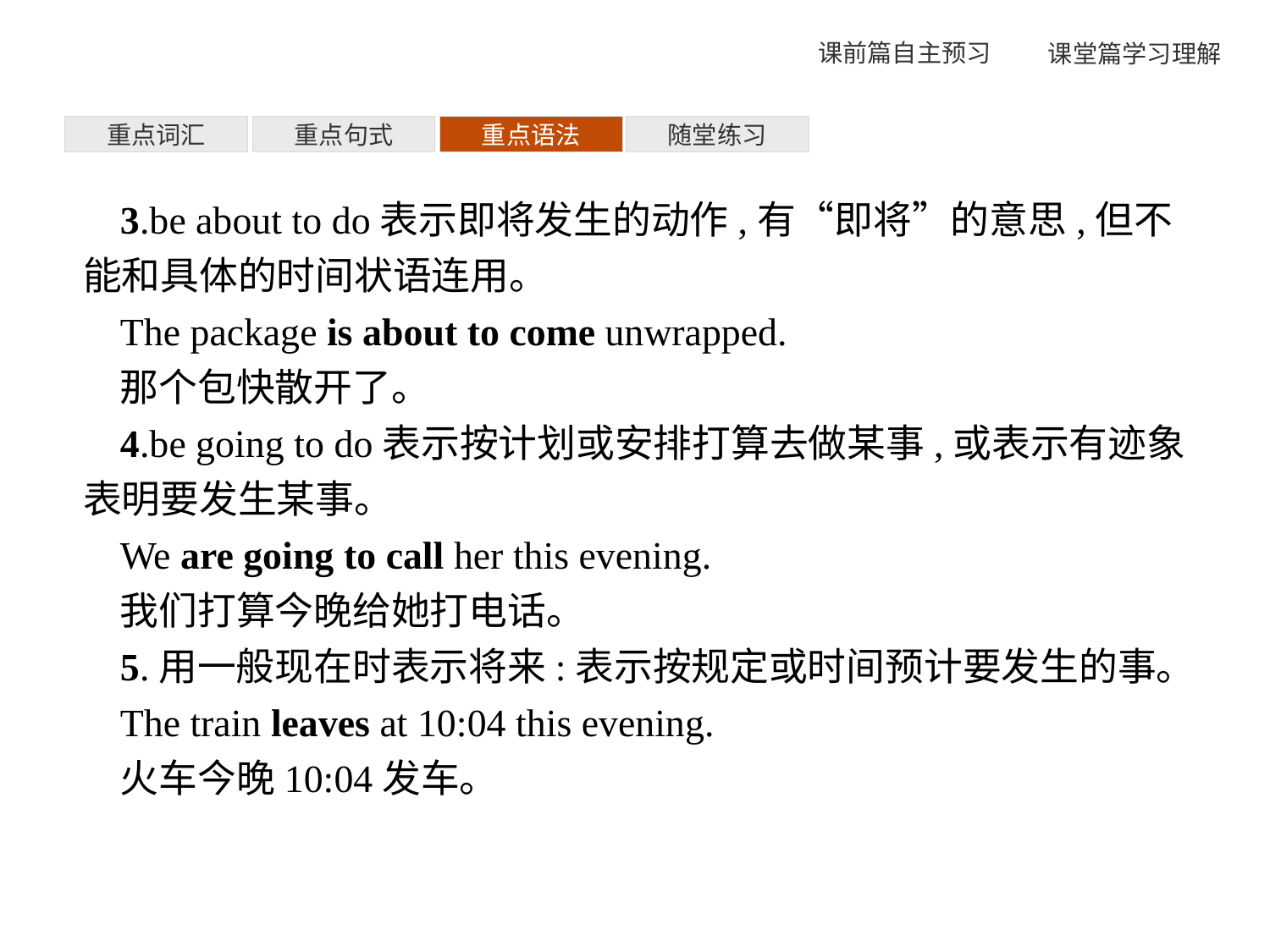

重点词汇
重点句式
重点语法
随堂练习
3.be about to do表示即将发生的动作,有“即将”的意思,但不能和具体的时间状语连用。
The package is about to come unwrapped.
那个包快散开了。
4.be going to do表示按计划或安排打算去做某事,或表示有迹象表明要发生某事。
We are going to call her this evening.
我们打算今晚给她打电话。
5.用一般现在时表示将来:表示按规定或时间预计要发生的事。
The train leaves at 10:04 this evening.
火车今晚10:04发车。